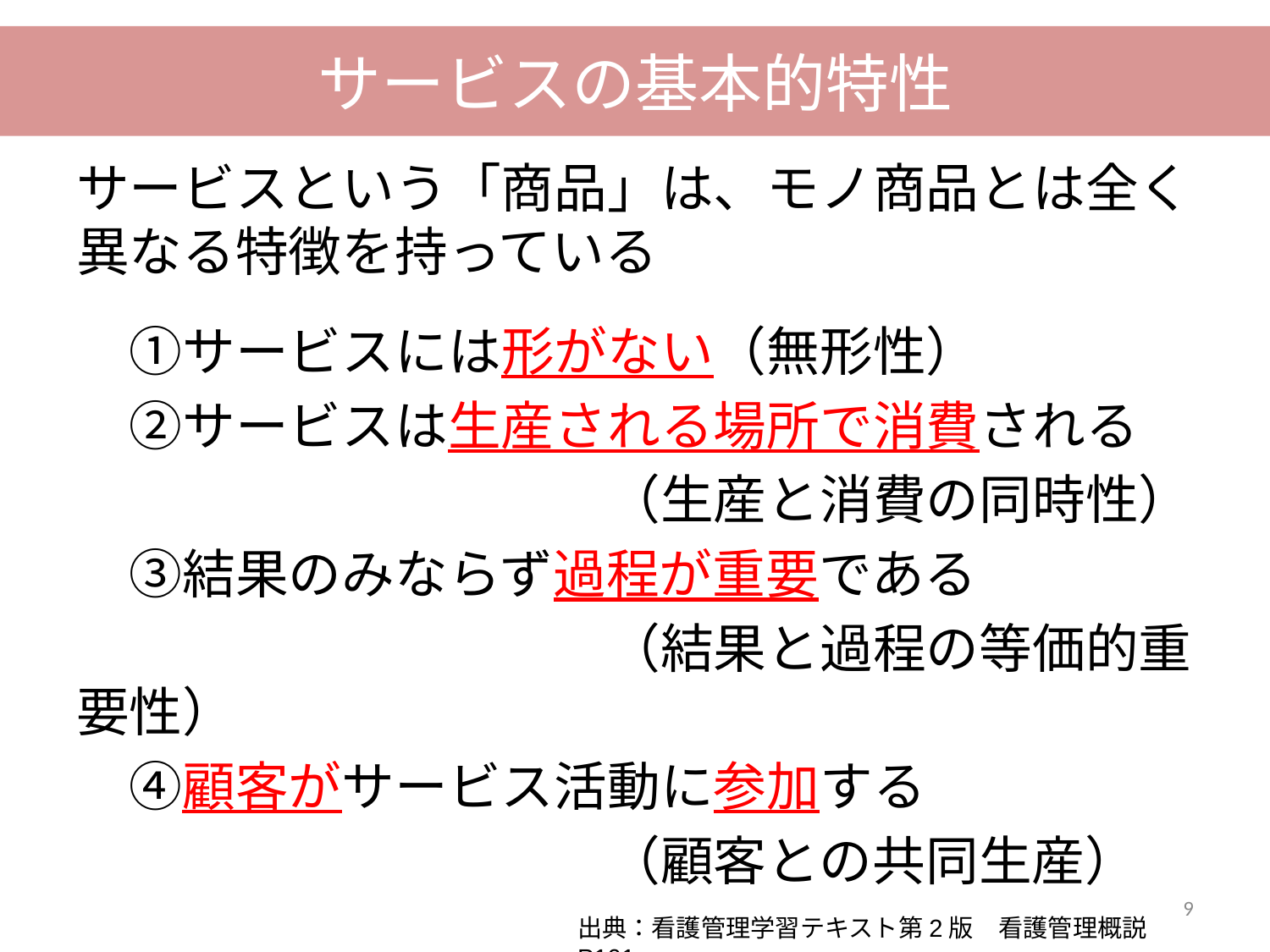

サービスの基本的特性
サービスという「商品」は、モノ商品とは全く異なる特徴を持っている

　①サービスには形がない（無形性）
　②サービスは生産される場所で消費される
　　　　　　　　　　（生産と消費の同時性）
　③結果のみならず過程が重要である
　　　　　　　　　　（結果と過程の等価的重要性）
　④顧客がサービス活動に参加する
　　　　　　　　　　（顧客との共同生産）
9
出典：看護管理学習テキスト第2版　看護管理概説 P101